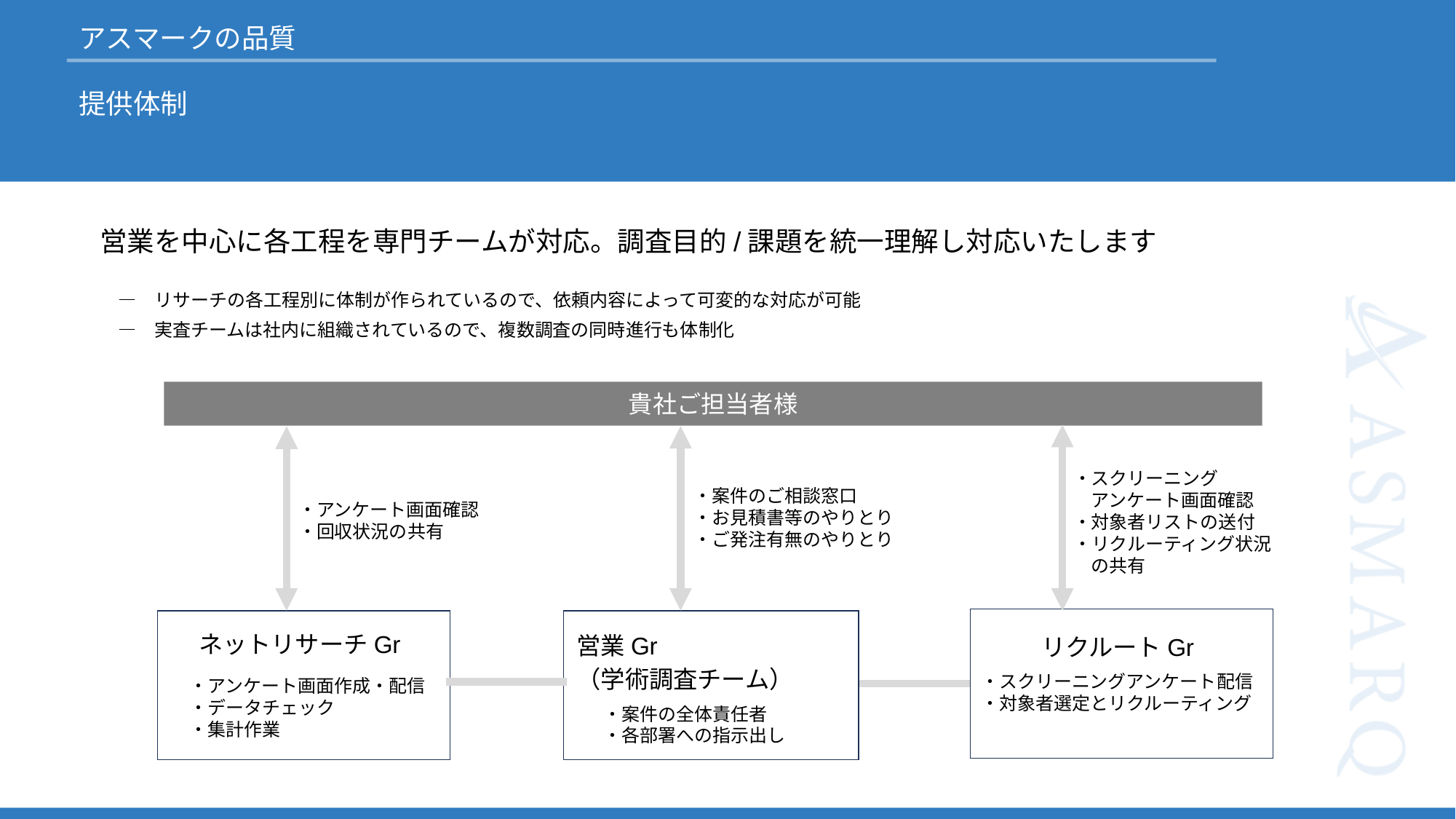

アスマークの品質

提供体制
営業を中心に各工程を専門チームが対応。調査目的/課題を統一理解し対応いたします

　―　リサーチの各工程別に体制が作られているので、依頼内容によって可変的な対応が可能
　―　実査チームは社内に組織されているので、複数調査の同時進行も体制化
貴社ご担当者様
・スクリーニング
　アンケート画面確認
・対象者リストの送付
・リクルーティング状況
　の共有
・案件のご相談窓口
・お見積書等のやりとり
・ご発注有無のやりとり
・アンケート画面確認
・回収状況の共有

ネットリサーチGr
営業Gr
（学術調査チーム）
リクルートGr
・スクリーニングアンケート配信
・対象者選定とリクルーティング
・アンケート画面作成・配信
・データチェック
・集計作業
・案件の全体責任者
・各部署への指示出し